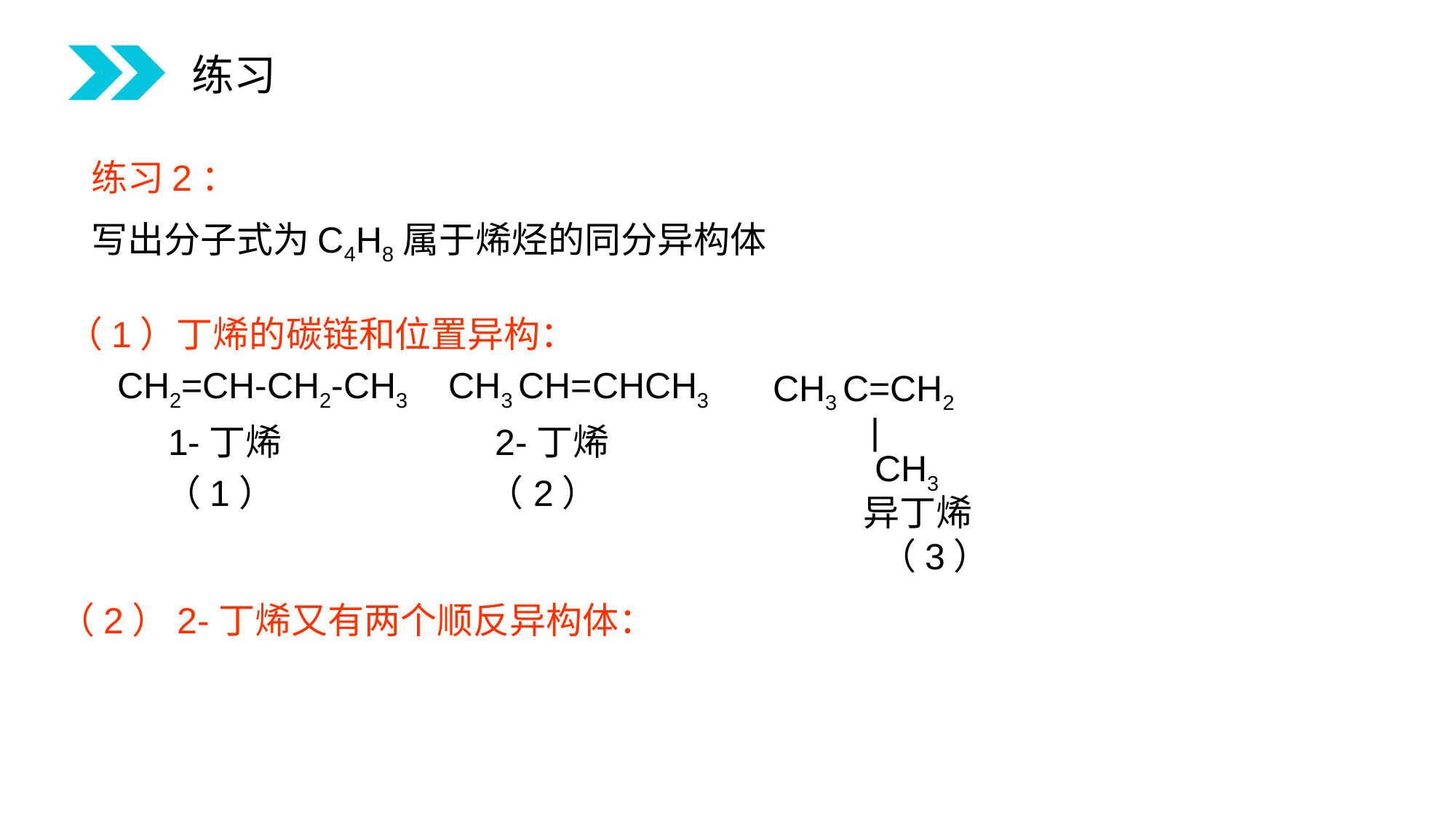

练习
练习2：
写出分子式为C4H8属于烯烃的同分异构体
（1）丁烯的碳链和位置异构：
     CH2=CH-CH2-CH3       CH3 CH=CHCH3
          1-丁烯                         2-丁烯
           （1）                          （2）

CH3 C=CH2
          |
          CH3
          异丁烯
            （3）
（2）2-丁烯又有两个顺反异构体：